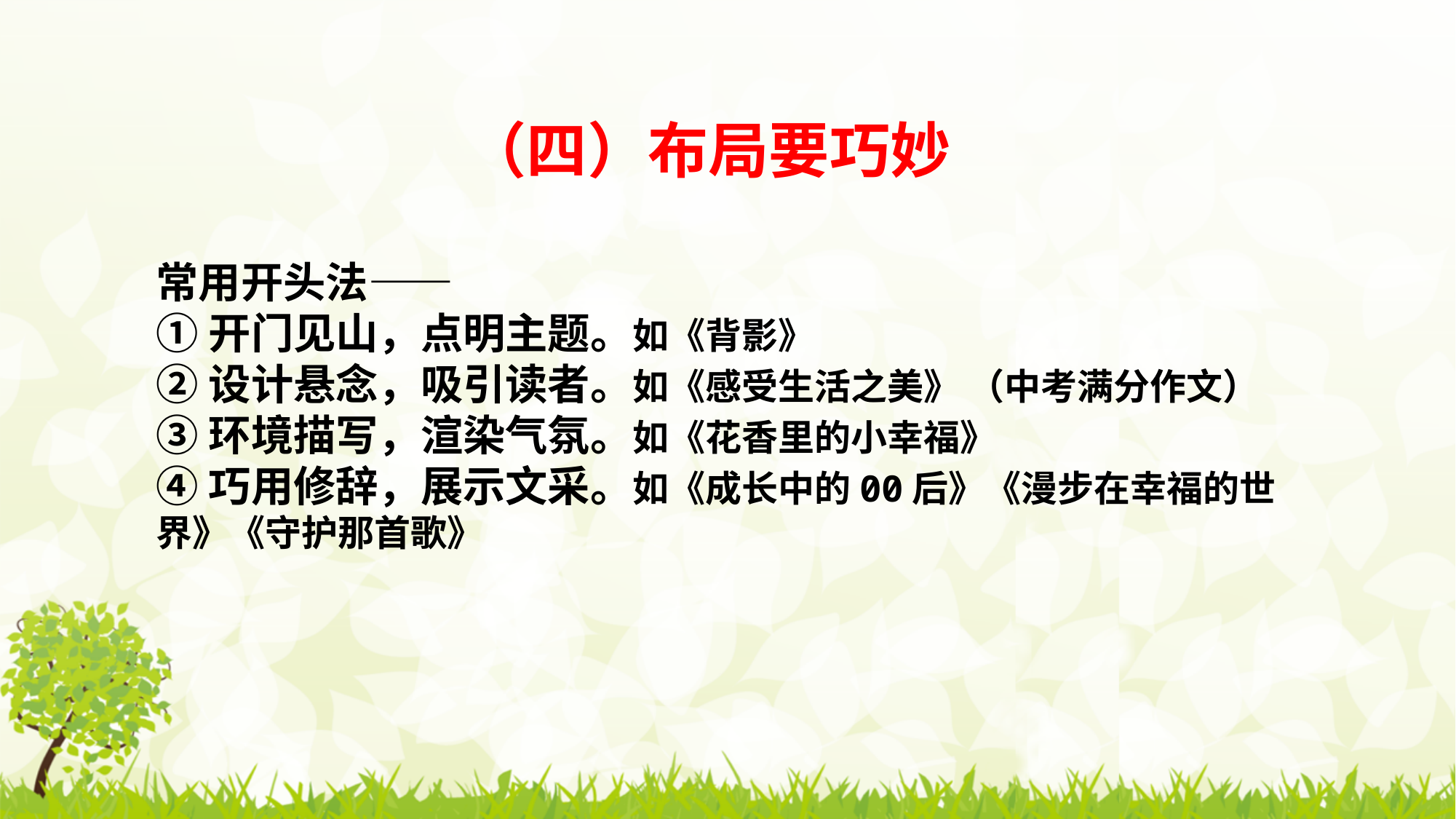

（四）布局要巧妙
常用开头法——
①开门见山，点明主题。如《背影》
②设计悬念，吸引读者。如《感受生活之美》 （中考满分作文）
③环境描写，渲染气氛。如《花香里的小幸福》
④巧用修辞，展示文采。如《成长中的00后》《漫步在幸福的世界》《守护那首歌》